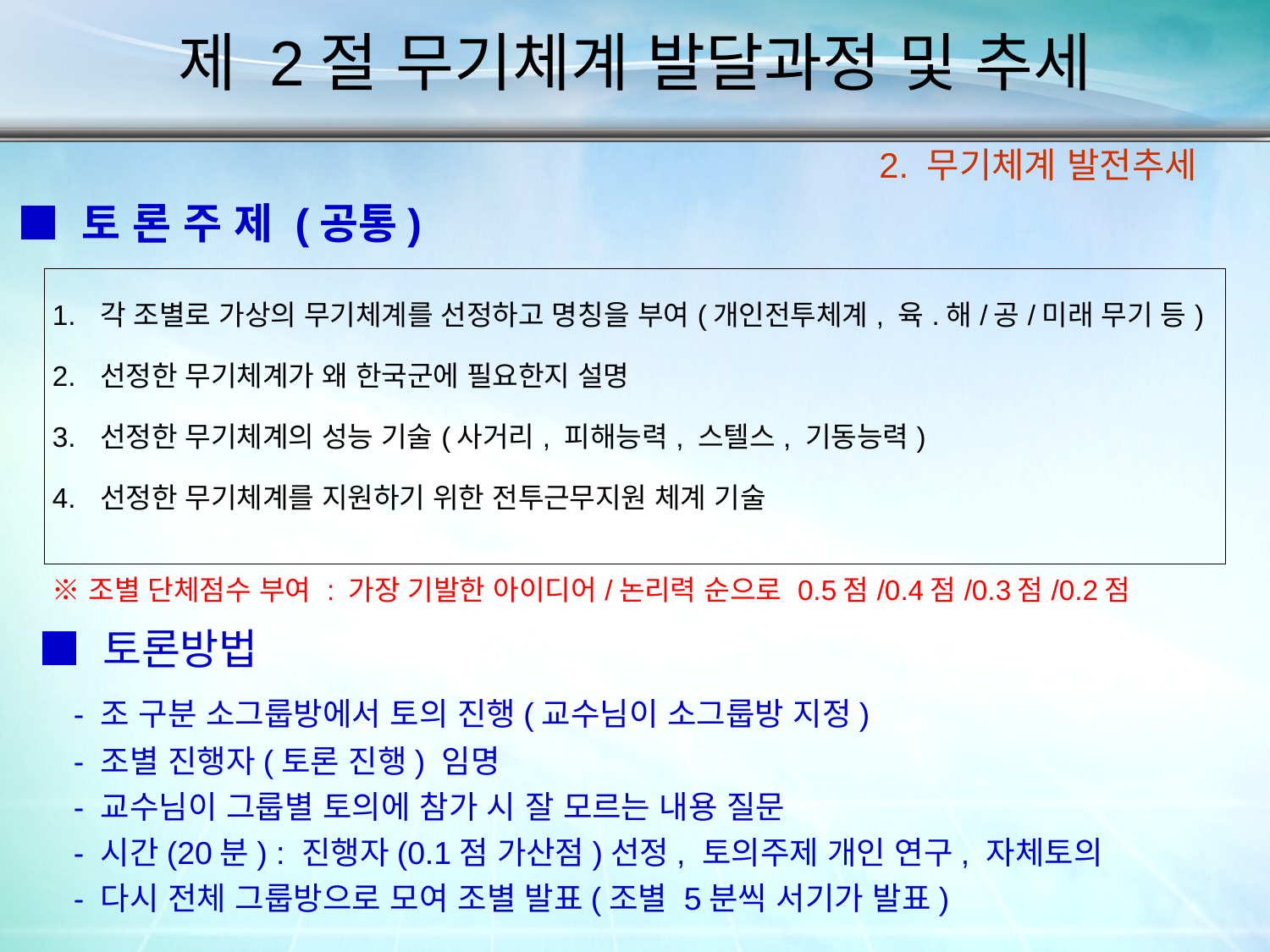

제 2절 무기체계 발달과정 및 추세
2. 무기체계 발전추세
■ 토 론 주 제 (공통)
| 각 조별로 가상의 무기체계를 선정하고 명칭을 부여(개인전투체계, 육.해/공/미래 무기 등) 선정한 무기체계가 왜 한국군에 필요한지 설명 선정한 무기체계의 성능 기술(사거리, 피해능력, 스텔스, 기동능력) 선정한 무기체계를 지원하기 위한 전투근무지원 체계 기술 ※조별 단체점수 부여 : 가장 기발한 아이디어/논리력 순으로 0.5점/0.4점/0.3점/0.2점 |
| --- |
■ 토론방법
   - 조 구분 소그룹방에서 토의 진행(교수님이 소그룹방 지정)
    - 조별 진행자(토론 진행) 임명
    - 교수님이 그룹별 토의에 참가 시 잘 모르는 내용 질문
    - 시간(20분) : 진행자(0.1점 가산점)선정, 토의주제 개인 연구, 자체토의
    - 다시 전체 그룹방으로 모여 조별 발표(조별 5분씩 서기가 발표)